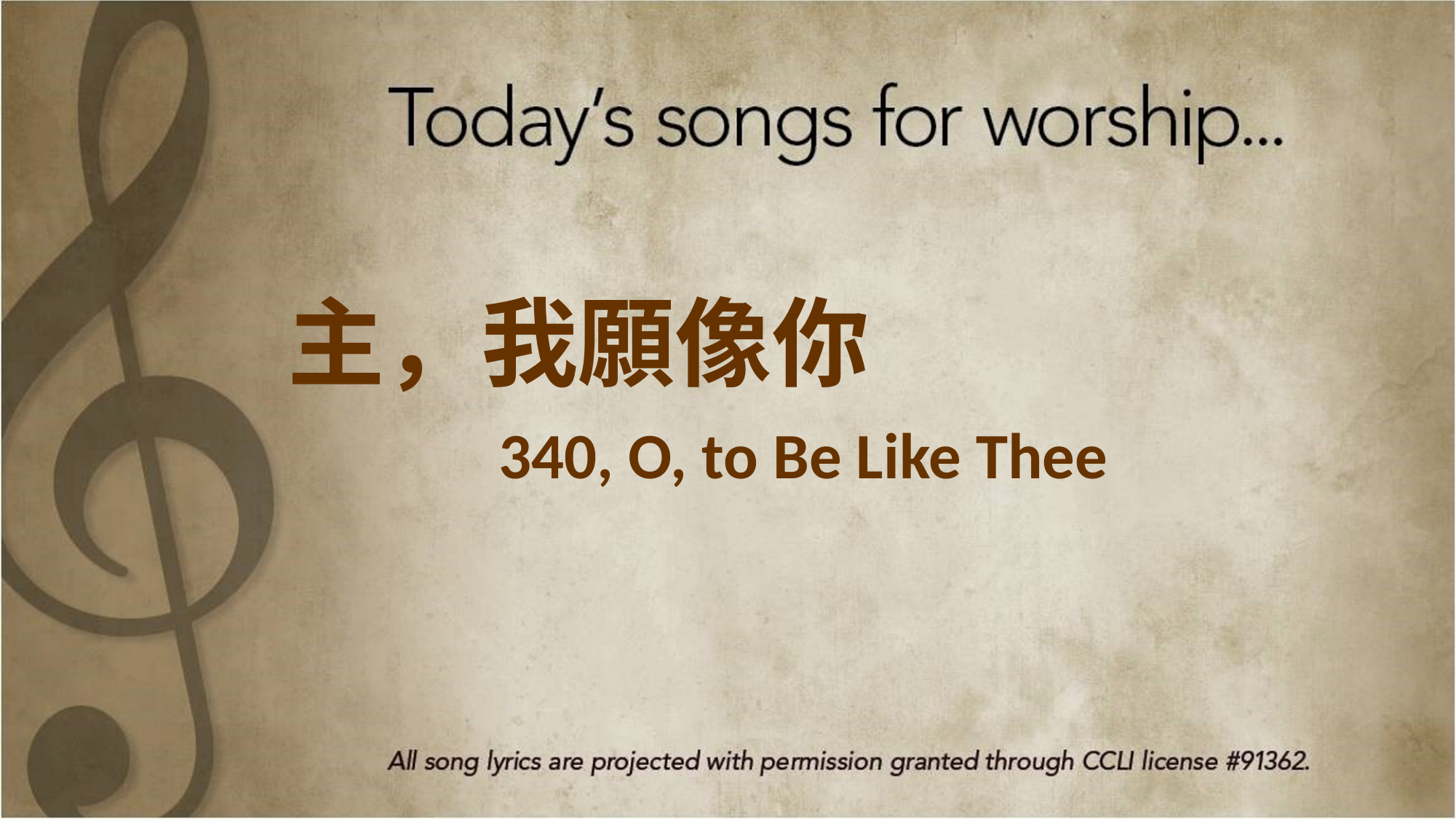

主，我願像你
340, O, to Be Like Thee